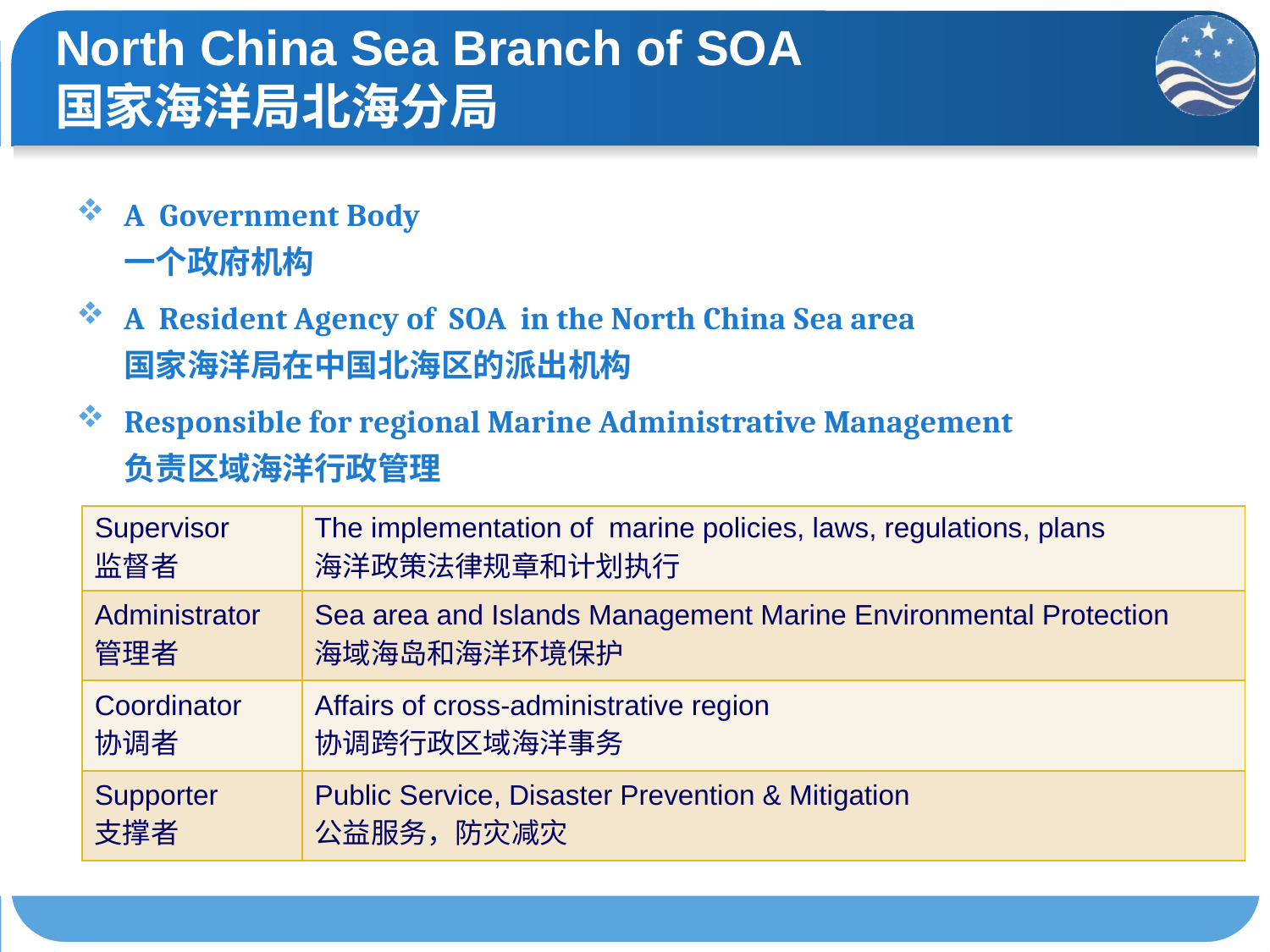

# North China Sea Branch of SOA 国家海洋局北海分局
A  Government Body
一个政府机构
A  Resident Agency of  SOA  in the North China Sea area
国家海洋局在中国北海区的派出机构
Responsible for regional Marine Administrative Management
负责区域海洋行政管理
| Supervisor 监督者 | The implementation of marine policies, laws, regulations, plans 海洋政策法律规章和计划执行 |
| --- | --- |
| Administrator 管理者 | Sea area and Islands Management Marine Environmental Protection 海域海岛和海洋环境保护 |
| Coordinator 协调者 | Affairs of cross-administrative region 协调跨行政区域海洋事务 |
| Supporter 支撑者 | Public Service, Disaster Prevention & Mitigation 公益服务，防灾减灾 |